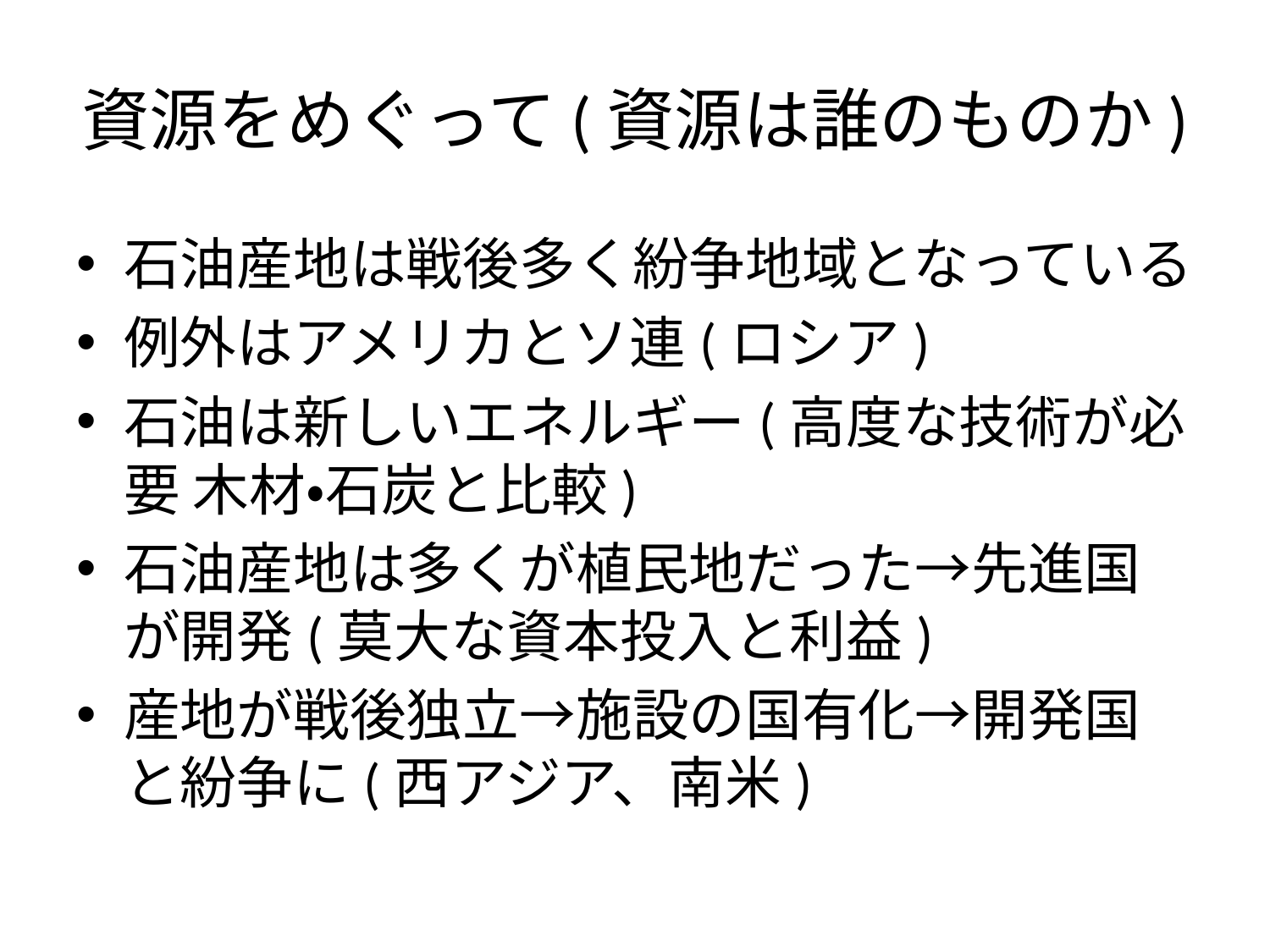

# 資源をめぐって(資源は誰のものか)
石油産地は戦後多く紛争地域となっている
例外はアメリカとソ連(ロシア)
石油は新しいエネルギー(高度な技術が必要 木材・石炭と比較)
石油産地は多くが植民地だった→先進国が開発(莫大な資本投入と利益)
産地が戦後独立→施設の国有化→開発国と紛争に(西アジア、南米)